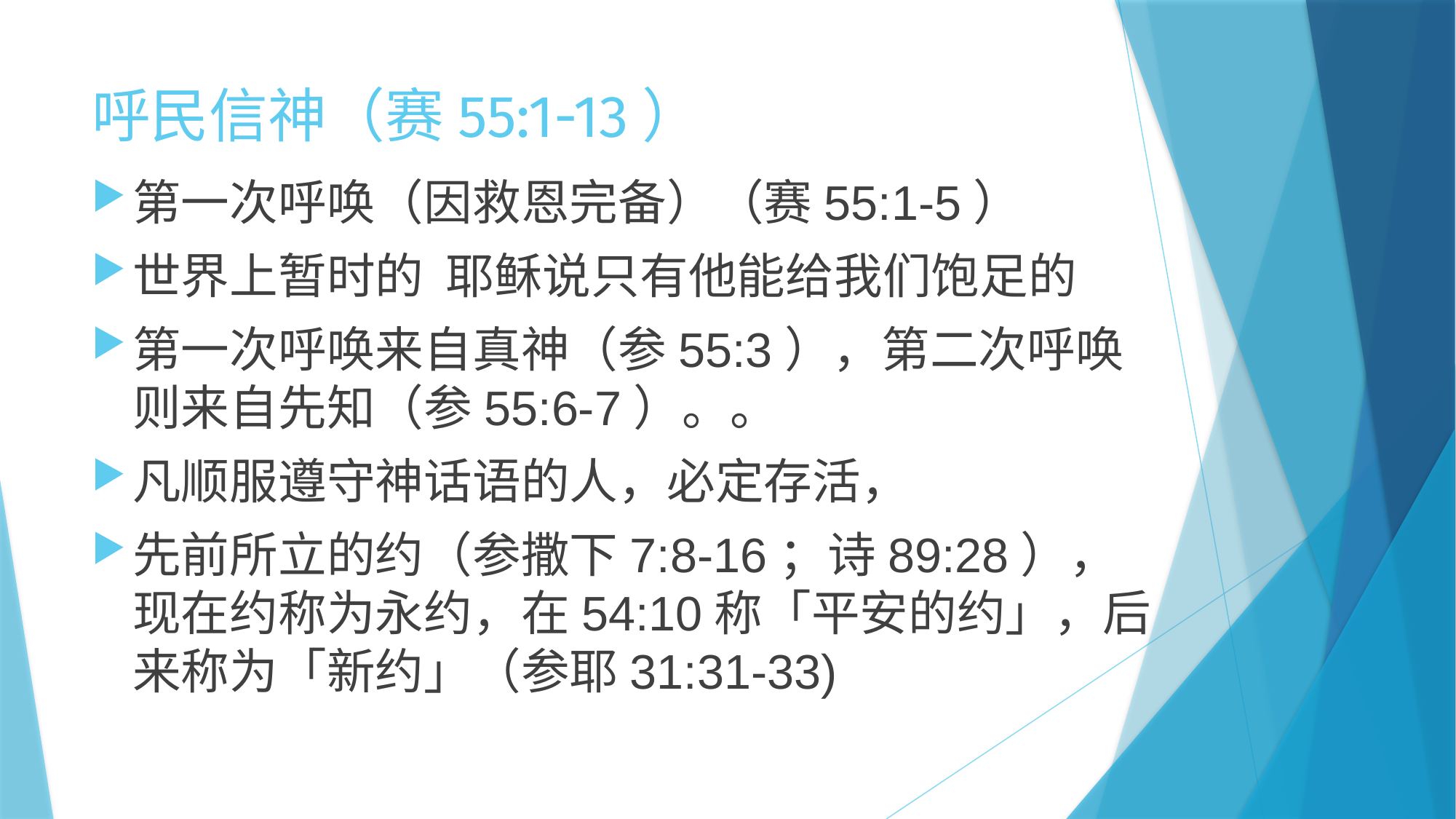

# 呼民信神（赛55:1-13）
第一次呼唤（因救恩完备）（赛55:1-5）
世界上暂时的  耶稣说只有他能给我们饱足的
第一次呼唤来自真神（参55:3），第二次呼唤则来自先知（参55:6-7）。。
凡顺服遵守神话语的人，必定存活，
先前所立的约（参撒下7:8-16；诗89:28），现在约称为永约，在54:10称「平安的约」，后来称为「新约」（参耶31:31-33)